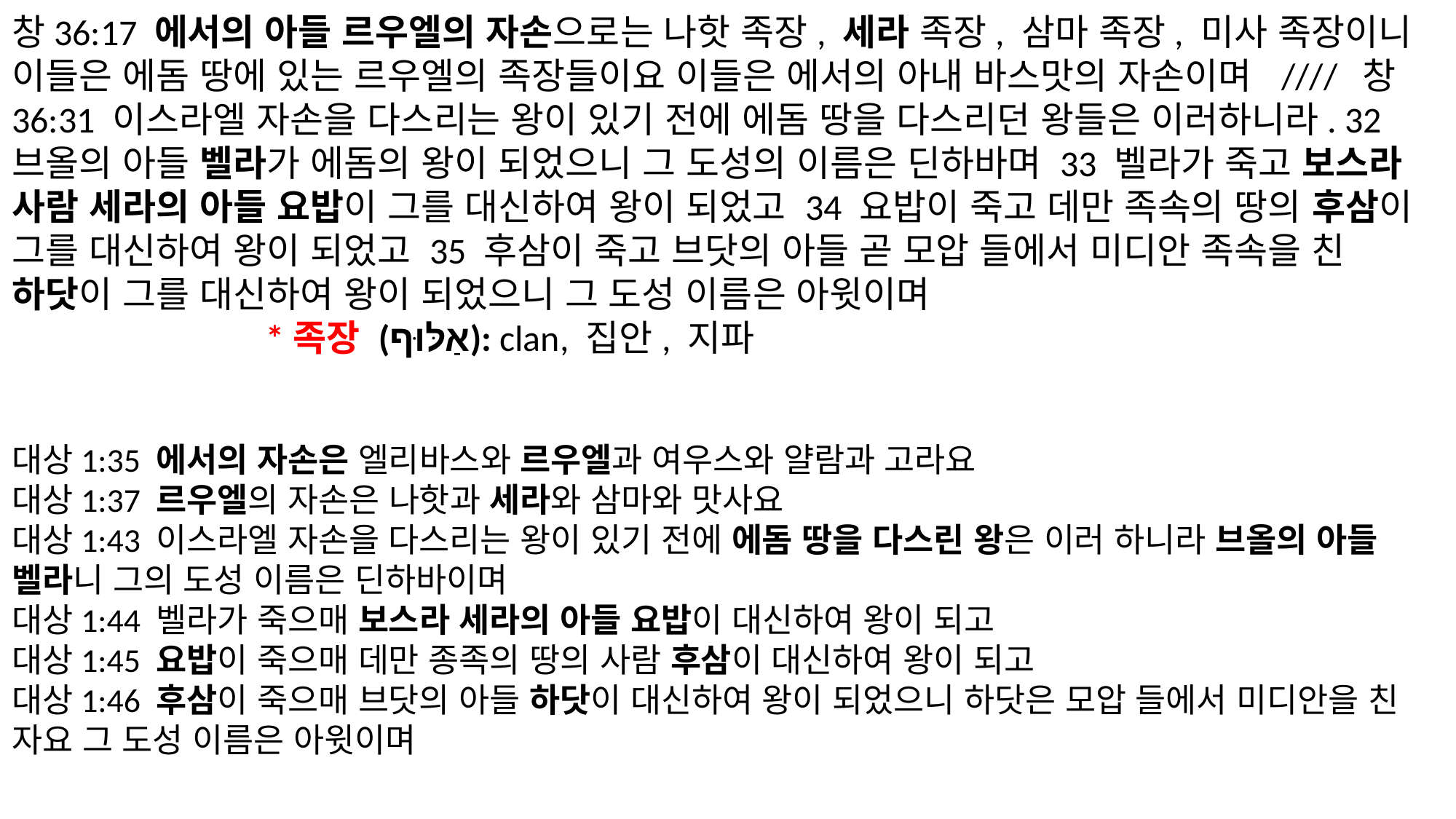

창36:17 에서의 아들 르우엘의 자손으로는 나핫 족장, 세라 족장, 삼마 족장, 미사 족장이니 이들은 에돔 땅에 있는 르우엘의 족장들이요 이들은 에서의 아내 바스맛의 자손이며  ////  창36:31 이스라엘 자손을 다스리는 왕이 있기 전에 에돔 땅을 다스리던 왕들은 이러하니라. 32 브올의 아들 벨라가 에돔의 왕이 되었으니 그 도성의 이름은 딘하바며 33 벨라가 죽고 보스라 사람 세라의 아들 요밥이 그를 대신하여 왕이 되었고 34 요밥이 죽고 데만 족속의 땅의 후삼이 그를 대신하여 왕이 되었고 35 후삼이 죽고 브닷의 아들 곧 모압 들에서 미디안 족속을 친 하닷이 그를 대신하여 왕이 되었으니 그 도성 이름은 아윗이며
                               *족장 (אַלּוּף): clan, 집안, 지파

대상1:35 에서의 자손은 엘리바스와 르우엘과 여우스와 얄람과 고라요
대상1:37 르우엘의 자손은 나핫과 세라와 삼마와 맛사요
대상1:43 이스라엘 자손을 다스리는 왕이 있기 전에 에돔 땅을 다스린 왕은 이러 하니라 브올의 아들 벨라니 그의 도성 이름은 딘하바이며
대상1:44 벨라가 죽으매 보스라 세라의 아들 요밥이 대신하여 왕이 되고
대상1:45 요밥이 죽으매 데만 종족의 땅의 사람 후삼이 대신하여 왕이 되고
대상1:46 후삼이 죽으매 브닷의 아들 하닷이 대신하여 왕이 되었으니 하닷은 모압 들에서 미디안을 친 자요 그 도성 이름은 아윗이며